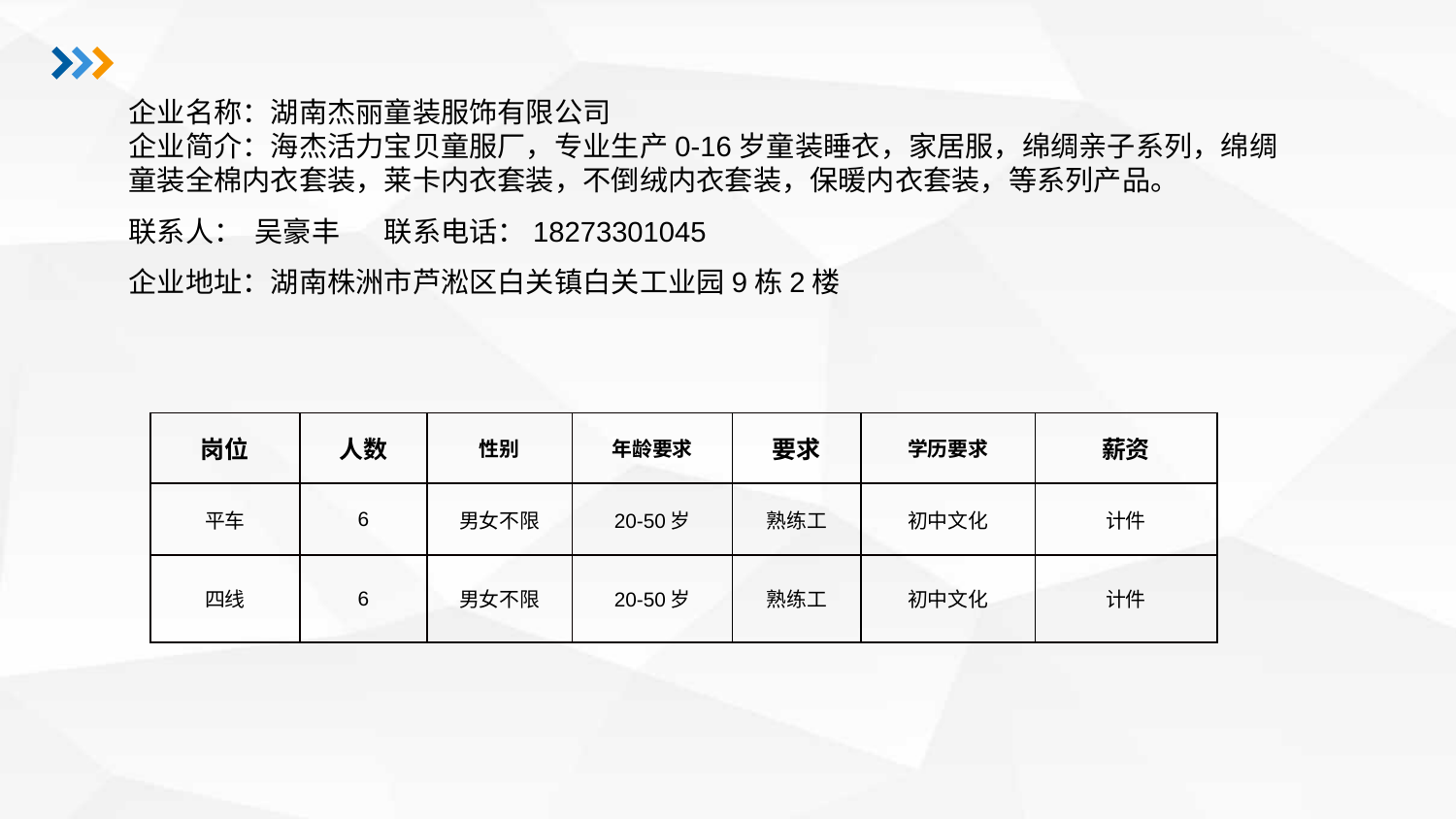

企业名称：湖南杰丽童装服饰有限公司企业简介：海杰活力宝贝童服厂，专业生产0-16岁童装睡衣，家居服，绵绸亲子系列，绵绸童装全棉内衣套装，莱卡内衣套装，不倒绒内衣套装，保暖内衣套装，等系列产品。联系人：  吴豪丰       联系电话：18273301045
企业地址：湖南株洲市芦淞区白关镇白关工业园9栋2楼
| 岗位 | 人数 | 性别 | 年龄要求 | 要求 | 学历要求 | 薪资 |
| --- | --- | --- | --- | --- | --- | --- |
| 平车 | 6 | 男女不限 | 20-50岁 | 熟练工 | 初中文化 | 计件 |
| 四线 | 6 | 男女不限 | 20-50岁 | 熟练工 | 初中文化 | 计件 |